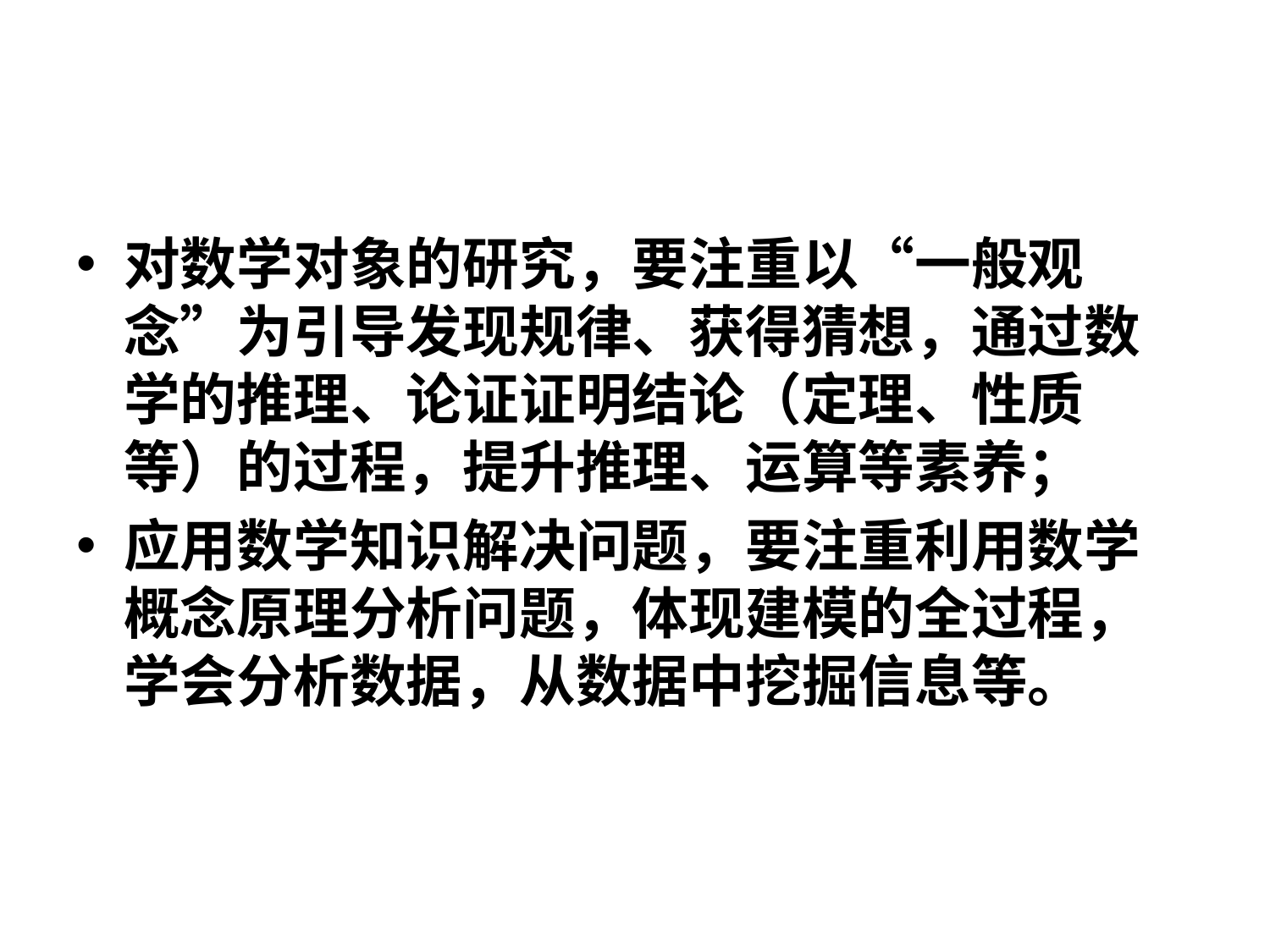

#
对数学对象的研究，要注重以“一般观念”为引导发现规律、获得猜想，通过数学的推理、论证证明结论（定理、性质等）的过程，提升推理、运算等素养；
应用数学知识解决问题，要注重利用数学概念原理分析问题，体现建模的全过程，学会分析数据，从数据中挖掘信息等。